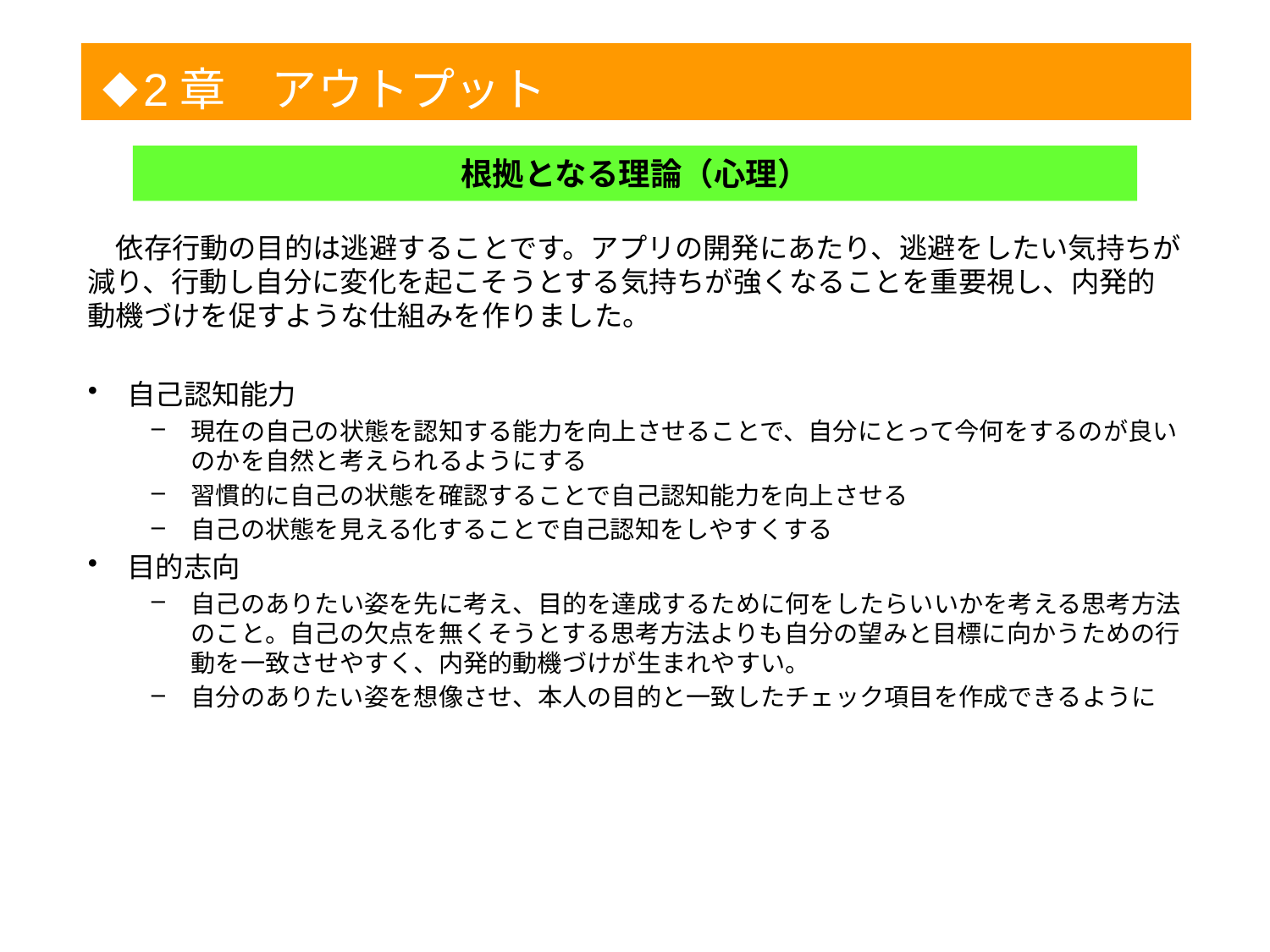

◆
2章　アウトプット
1

根拠となる理論（心理）
　依存行動の目的は逃避することです。アプリの開発にあたり、逃避をしたい気持ちが減り、行動し自分に変化を起こそうとする気持ちが強くなることを重要視し、内発的動機づけを促すような仕組みを作りました。

自己認知能力
現在の自己の状態を認知する能力を向上させることで、自分にとって今何をするのが良いのかを自然と考えられるようにする
習慣的に自己の状態を確認することで自己認知能力を向上させる
自己の状態を見える化することで自己認知をしやすくする
目的志向
自己のありたい姿を先に考え、目的を達成するために何をしたらいいかを考える思考方法のこと。自己の欠点を無くそうとする思考方法よりも自分の望みと目標に向かうための行動を一致させやすく、内発的動機づけが生まれやすい。
自分のありたい姿を想像させ、本人の目的と一致したチェック項目を作成できるように